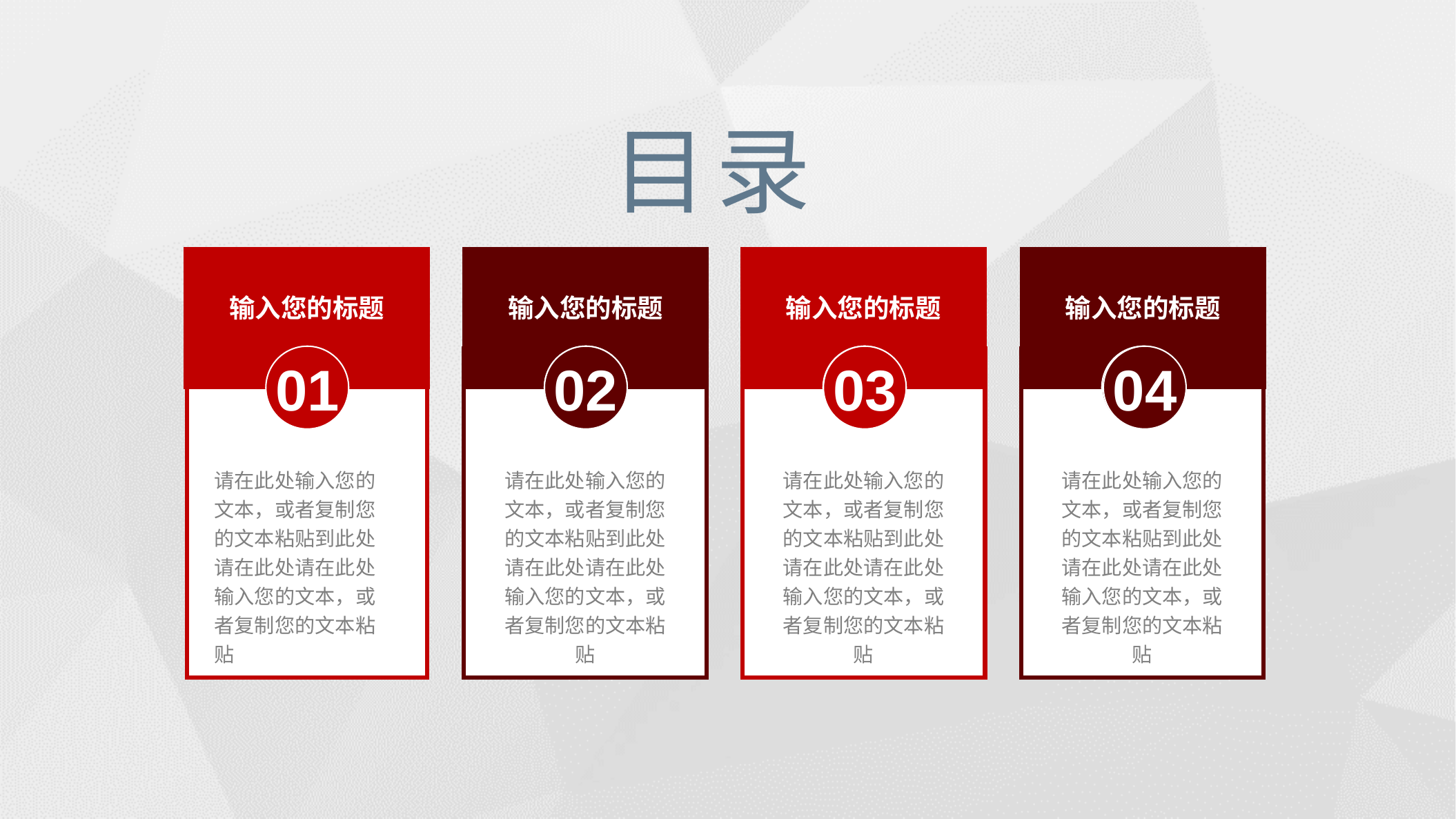

目录

输入您的标题

输入您的标题

输入您的标题

输入您的标题

01

02

03
04

请在此处输入您的文本，或者复制您的文本粘贴到此处请在此处请在此处输入您的文本，或者复制您的文本粘贴
请在此处输入您的文本，或者复制您的文本粘贴到此处请在此处请在此处输入您的文本，或者复制您的文本粘贴
请在此处输入您的文本，或者复制您的文本粘贴到此处请在此处请在此处输入您的文本，或者复制您的文本粘贴
请在此处输入您的文本，或者复制您的文本粘贴到此处请在此处请在此处输入您的文本，或者复制您的文本粘贴